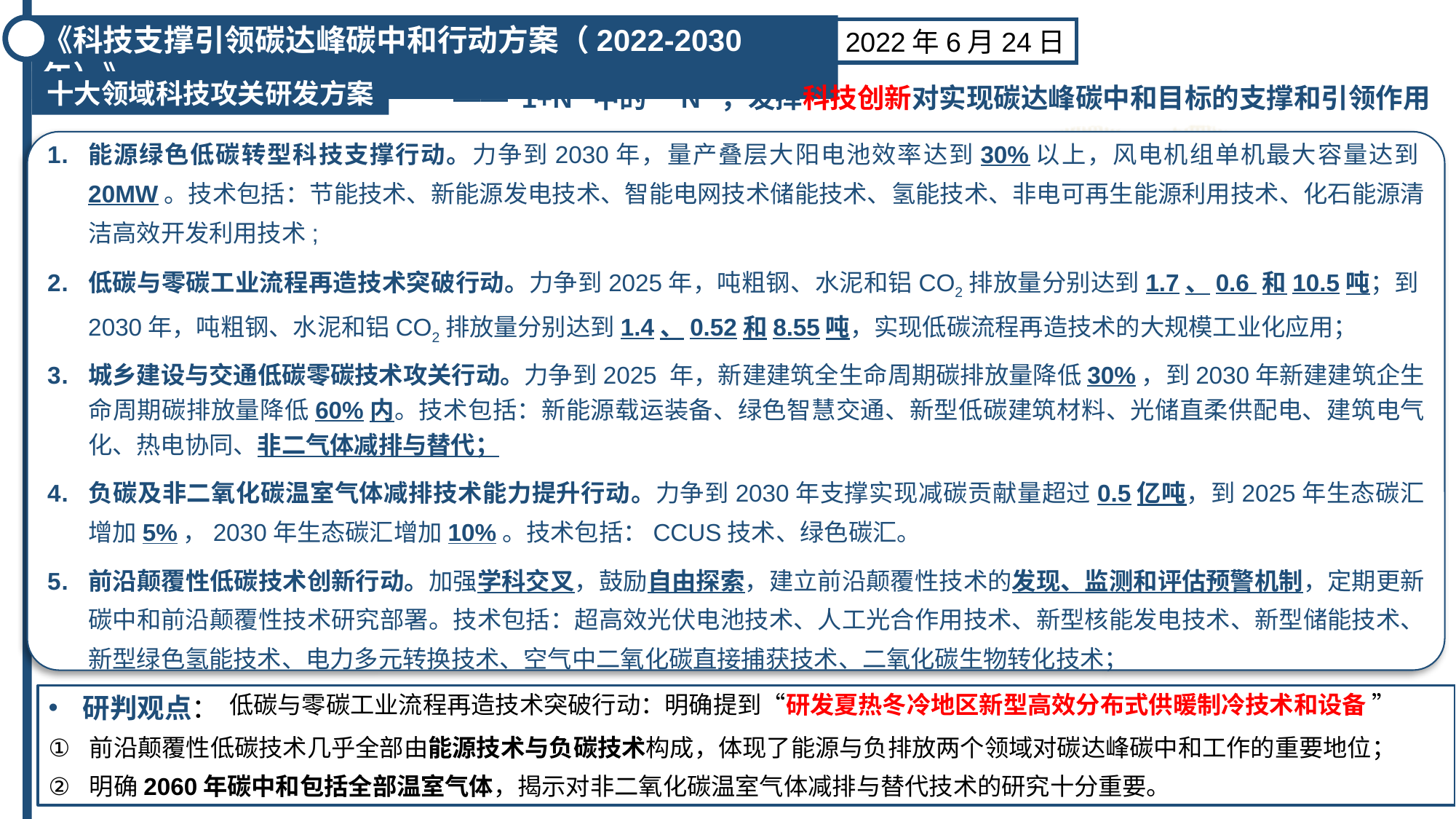

《科技支撑引领碳达峰碳中和行动方案（2022-2030年）》

2022年6月24日
十大领域科技攻关研发方案
——“1+N”中的“N”，发挥科技创新对实现碳达峰碳中和目标的支撑和引领作用
能源绿色低碳转型科技支撑行动。力争到2030年，量产叠层大阳电池效率达到30%以上，风电机组单机最大容量达到20MW。技术包括：节能技术、新能源发电技术、智能电网技术储能技术、氢能技术、非电可再生能源利用技术、化石能源清洁高效开发利用技术;
低碳与零碳工业流程再造技术突破行动。力争到2025年，吨粗钢、水泥和铝CO2排放量分别达到1.7、0.6 和10.5吨；到2030年，吨粗钢、水泥和铝CO2排放量分别达到1.4、0.52和8.55吨，实现低碳流程再造技术的大规模工业化应用；
城乡建设与交通低碳零碳技术攻关行动。力争到2025 年，新建建筑全生命周期碳排放量降低30%，到2030年新建建筑企生命周期碳排放量降低60%内。技术包括：新能源载运装备、绿色智慧交通、新型低碳建筑材料、光储直柔供配电、建筑电气化、热电协同、非二气体减排与替代；
负碳及非二氧化碳温室气体减排技术能力提升行动。力争到2030年支撑实现减碳贡献量超过0.5亿吨，到2025年生态碳汇增加5%，2030年生态碳汇增加10%。技术包括：CCUS技术、绿色碳汇。
前沿颠覆性低碳技术创新行动。加强学科交叉，鼓励自由探索，建立前沿颠覆性技术的发现、监测和评估预警机制，定期更新碳中和前沿颠覆性技术研究部署。技术包括：超高效光伏电池技术、人工光合作用技术、新型核能发电技术、新型储能技术、新型绿色氢能技术、电力多元转换技术、空气中二氧化碳直接捕获技术、二氧化碳生物转化技术；
低碳与零碳工业流程再造技术突破行动：明确提到“研发夏热冬冷地区新型高效分布式供暖制冷技术和设备 ”
研判观点：
前沿颠覆性低碳技术几乎全部由能源技术与负碳技术构成，体现了能源与负排放两个领域对碳达峰碳中和工作的重要地位；
明确2060年碳中和包括全部温室气体，揭示对非二氧化碳温室气体减排与替代技术的研究十分重要。